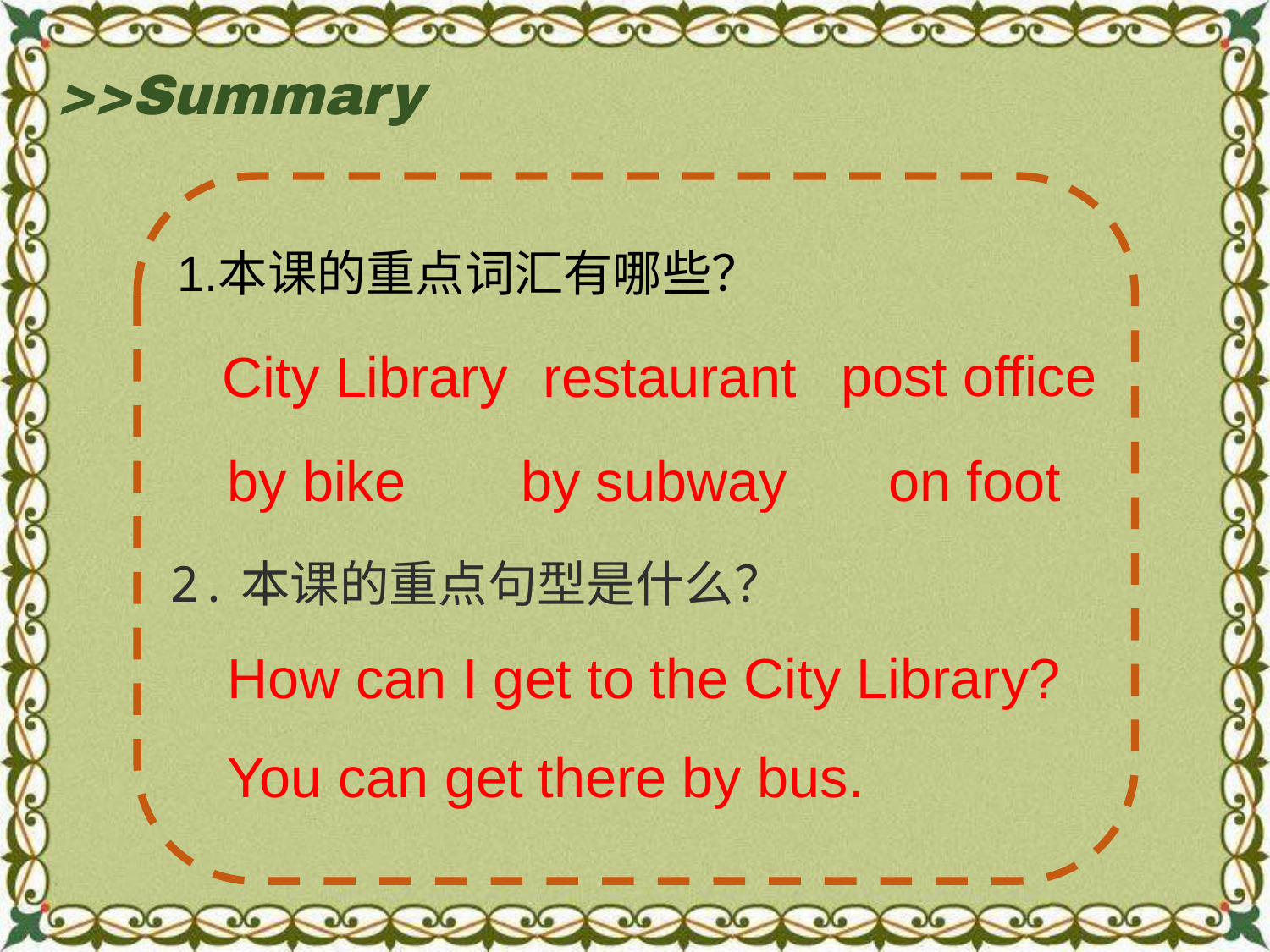

>>Summary

本课的重点词汇有哪些？

post office
City Library
restaurant
by bike
by subway
on foot
2.本课的重点句型是什么？
How can I get to the City Library?
You can get there by bus.